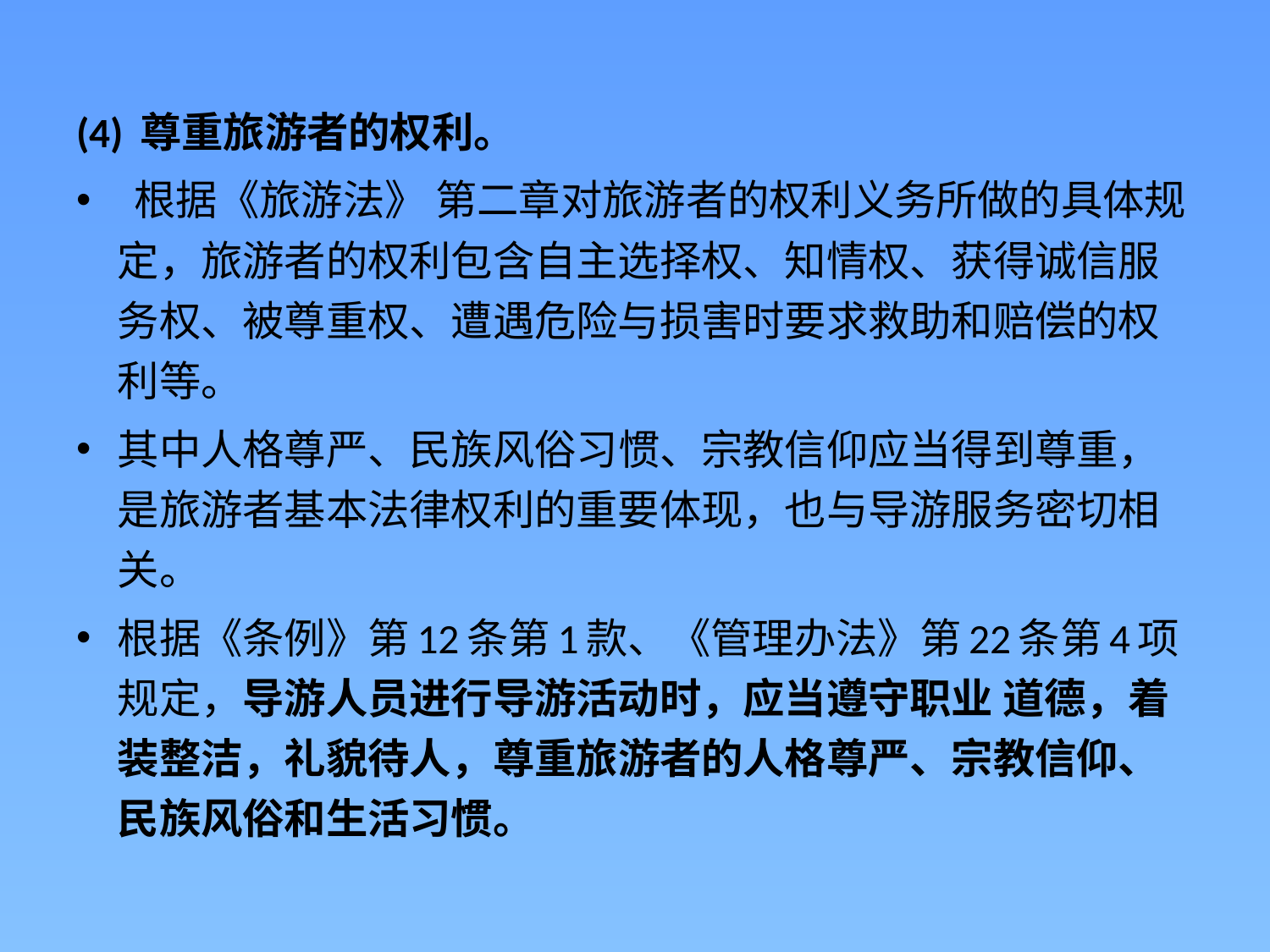

(4) 尊重旅游者的权利。
 根据《旅游法》 第二章对旅游者的权利义务所做的具体规定，旅游者的权利包含自主选择权、知情权、获得诚信服务权、被尊重权、遭遇危险与损害时要求救助和赔偿的权利等。
其中人格尊严、民族风俗习惯、宗教信仰应当得到尊重，是旅游者基本法律权利的重要体现，也与导游服务密切相关。
根据《条例》第12条第1款、《管理办法》第22条第4项规定，导游人员进行导游活动时，应当遵守职业 道德，着装整洁，礼貌待人，尊重旅游者的人格尊严、宗教信仰、民族风俗和生活习惯。